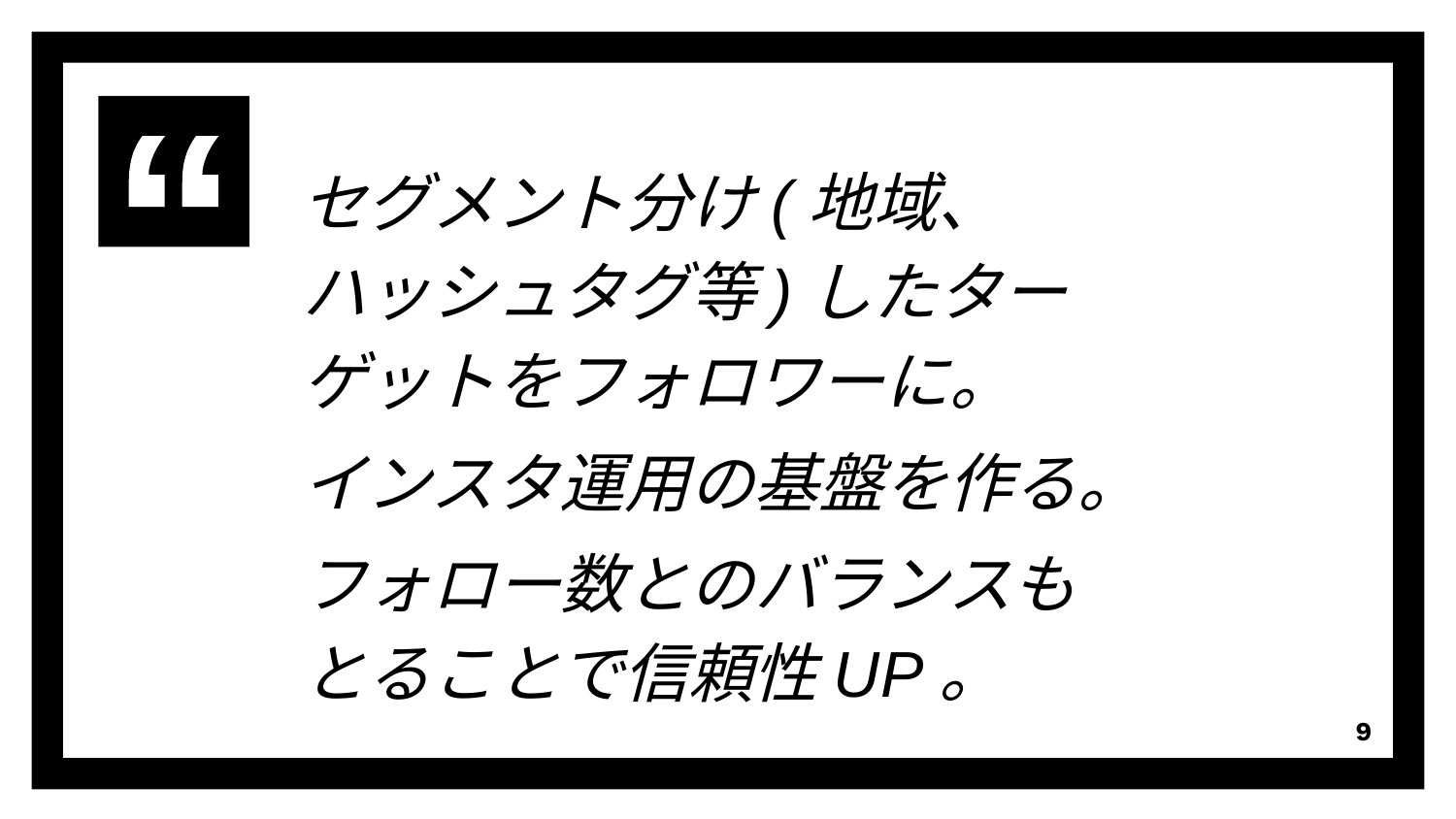

セグメント分け(地域、ハッシュタグ等)したターゲットをフォロワーに。
インスタ運用の基盤を作る。
フォロー数とのバランスもとることで信頼性UP。

9